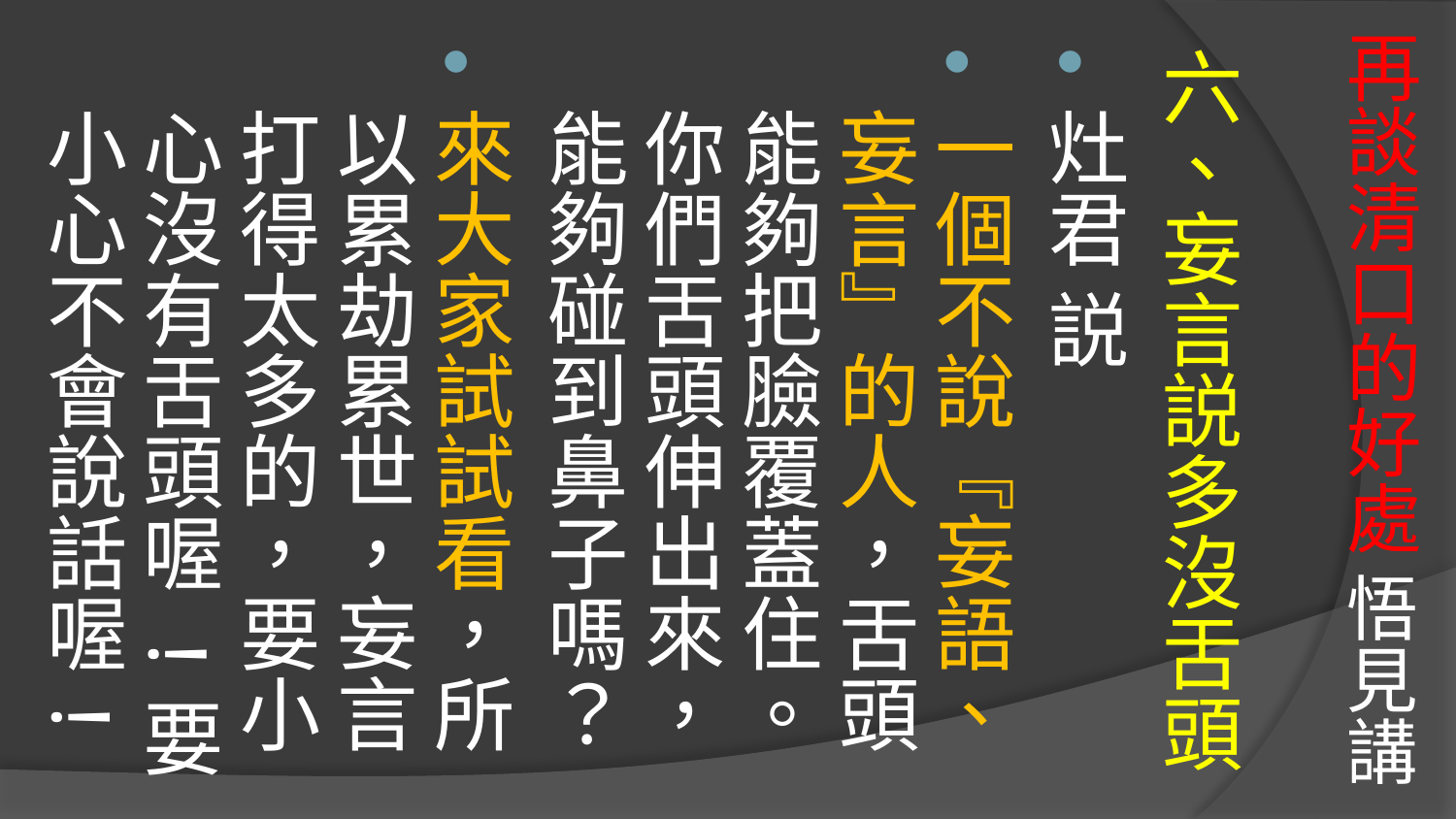

# 再談清口的好處 悟見講
六、妄言説多沒舌頭
灶君 説
一個不說『妄語、妄言』的人，舌頭能夠把臉覆蓋住。你們舌頭伸出來，能夠碰到鼻子嗎？
來大家試試看，所以累劫累世，妄言打得太多的，要小心沒有舌頭喔 !要小心不會說話喔!